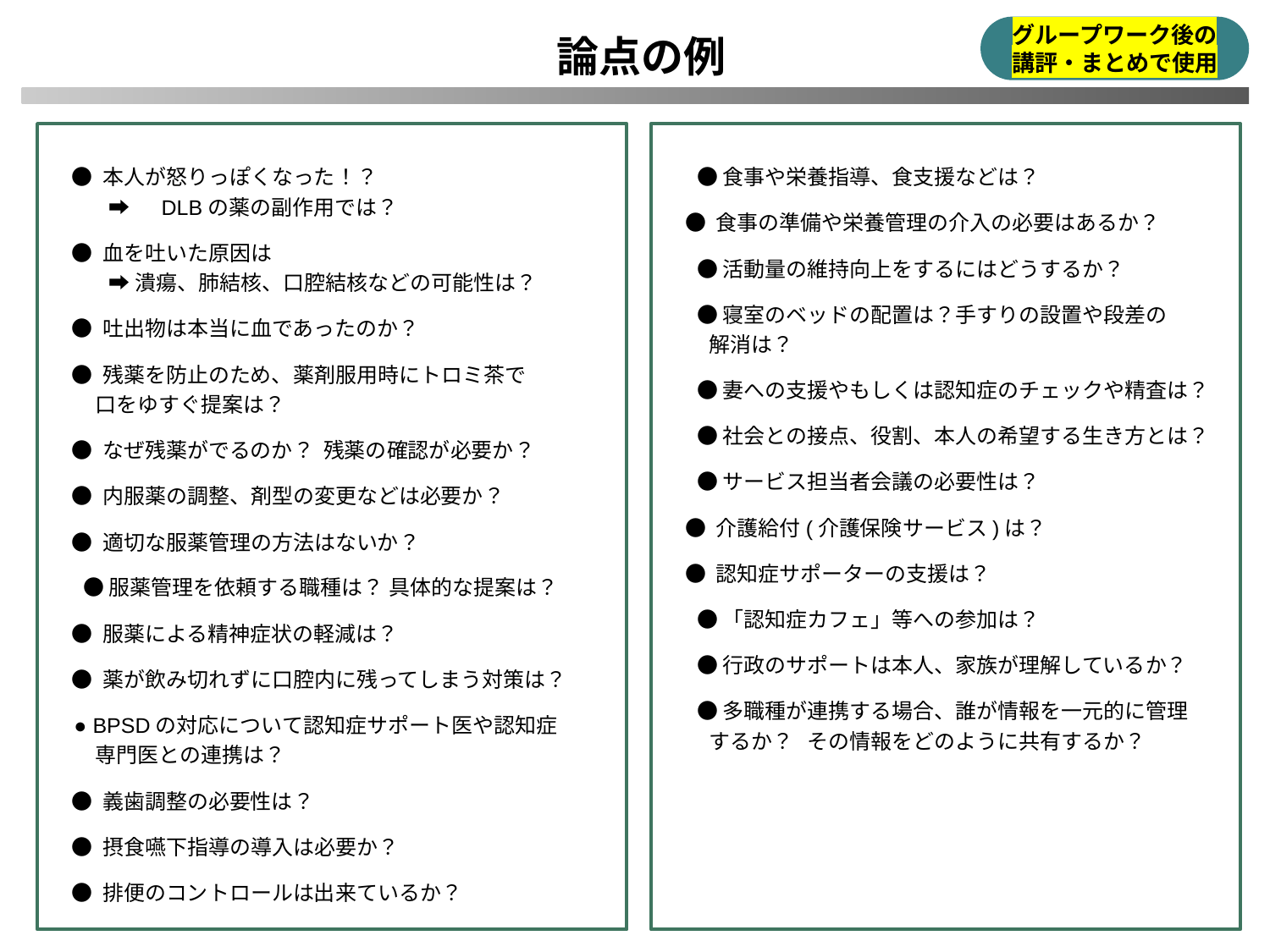

グループワーク後の
講評・まとめで使用
論点の例

  ● 本人が怒りっぽくなった！？
          ➡　DLBの薬の副作用では？
  ● 血を吐いた原因は
          ➡潰瘍、肺結核、口腔結核などの可能性は？
  ● 吐出物は本当に血であったのか？
  ● 残薬を防止のため、薬剤服用時にトロミ茶で
      口をゆすぐ提案は？
  ● なぜ残薬がでるのか？  残薬の確認が必要か？
  ● 内服薬の調整、剤型の変更などは必要か？
  ● 適切な服薬管理の方法はないか？
　● 服薬管理を依頼する職種は？ 具体的な提案は？
  ● 服薬による精神症状の軽減は？
  ● 薬が飲み切れずに口腔内に残ってしまう対策は？
  ● BPSDの対応について認知症サポート医や認知症
      専門医との連携は？
  ● 義歯調整の必要性は？
  ● 摂食嚥下指導の導入は必要か？
  ● 排便のコントロールは出来ているか？

　● 食事や栄養指導、食支援などは？
  ● 食事の準備や栄養管理の介入の必要はあるか？
　● 活動量の維持向上をするにはどうするか？
　● 寝室のベッドの配置は？手すりの設置や段差の
      解消は？
　● 妻への支援やもしくは認知症のチェックや精査は？
　● 社会との接点、役割、本人の希望する生き方とは？
　● サービス担当者会議の必要性は？
  ● 介護給付(介護保険サービス)は？
  ● 認知症サポーターの支援は？
　● 「認知症カフェ」等への参加は？
　● 行政のサポートは本人、家族が理解しているか？
　● 多職種が連携する場合、誰が情報を一元的に管理
      するか？   その情報をどのように共有するか？